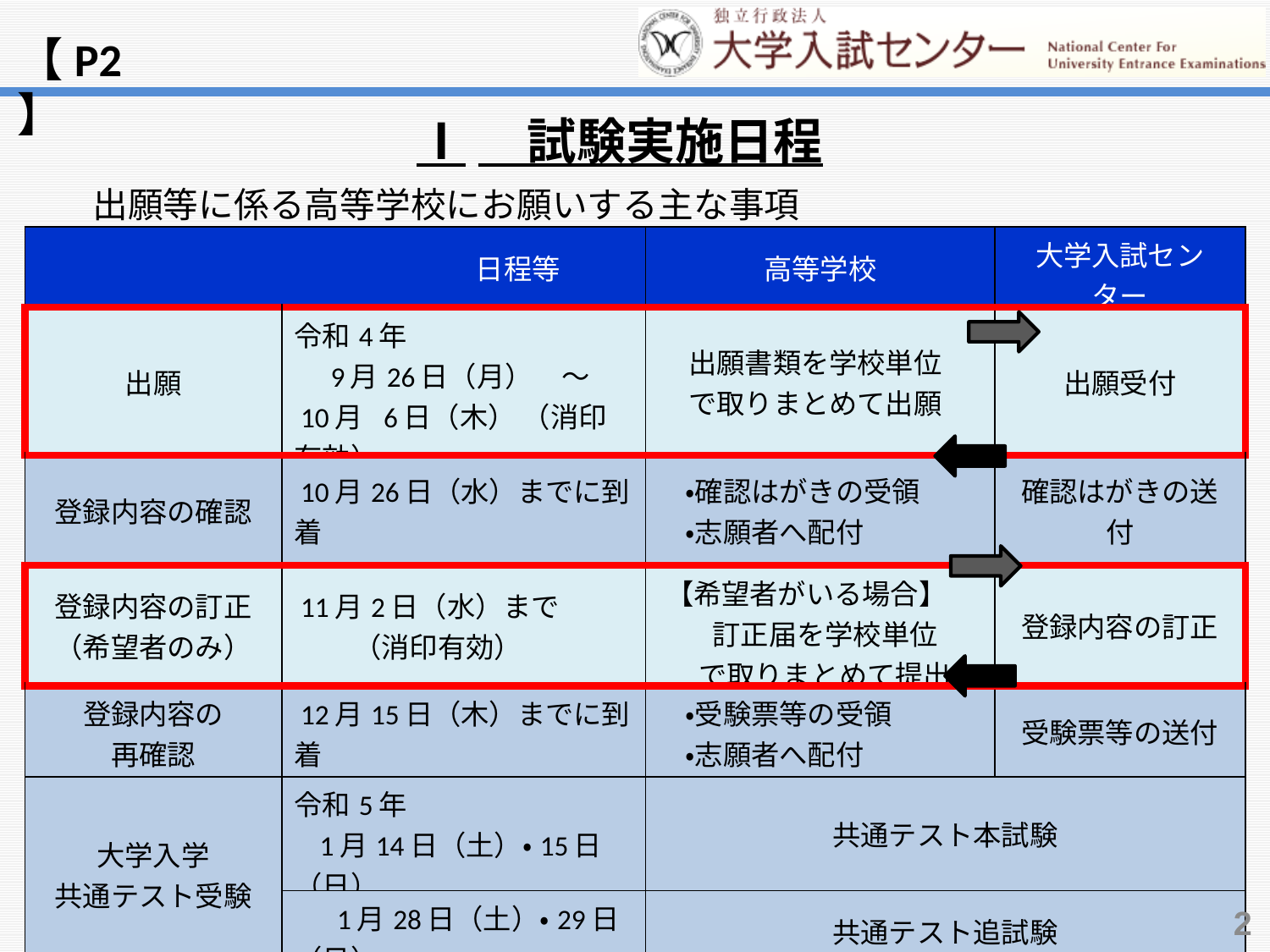

【P2】

出願等に係る高等学校にお願いする主な事項

Ⅰ　試験実施日程
| 日程等 |  | 高等学校 | 大学入試センター |
| --- | --- | --- | --- |
| 出願 | 令和4年 　9月26日（月）　～ 10月 6日（木） （消印有効） | 出願書類を学校単位で取りまとめて出願 | 出願受付 |
| 登録内容の確認 | 10月26日（水）までに到着 | ・確認はがきの受領 ・志願者へ配付 | 確認はがきの送付 |
| 登録内容の訂正 （希望者のみ） | 11月2日（水）まで （消印有効） | 【希望者がいる場合】 訂正届を学校単位 で取りまとめて提出 | 登録内容の訂正 |
| 登録内容の 再確認 | 12月15日（木）までに到着 | ・受験票等の受領 ・志願者へ配付 | 受験票等の送付 |
| 大学入学 共通テスト受験 | 令和5年 1月14日（土）・15日（日） | 共通テスト本試験 |  |
|  | 1月28日（土）・29日（日） | 共通テスト追試験 |  |

2